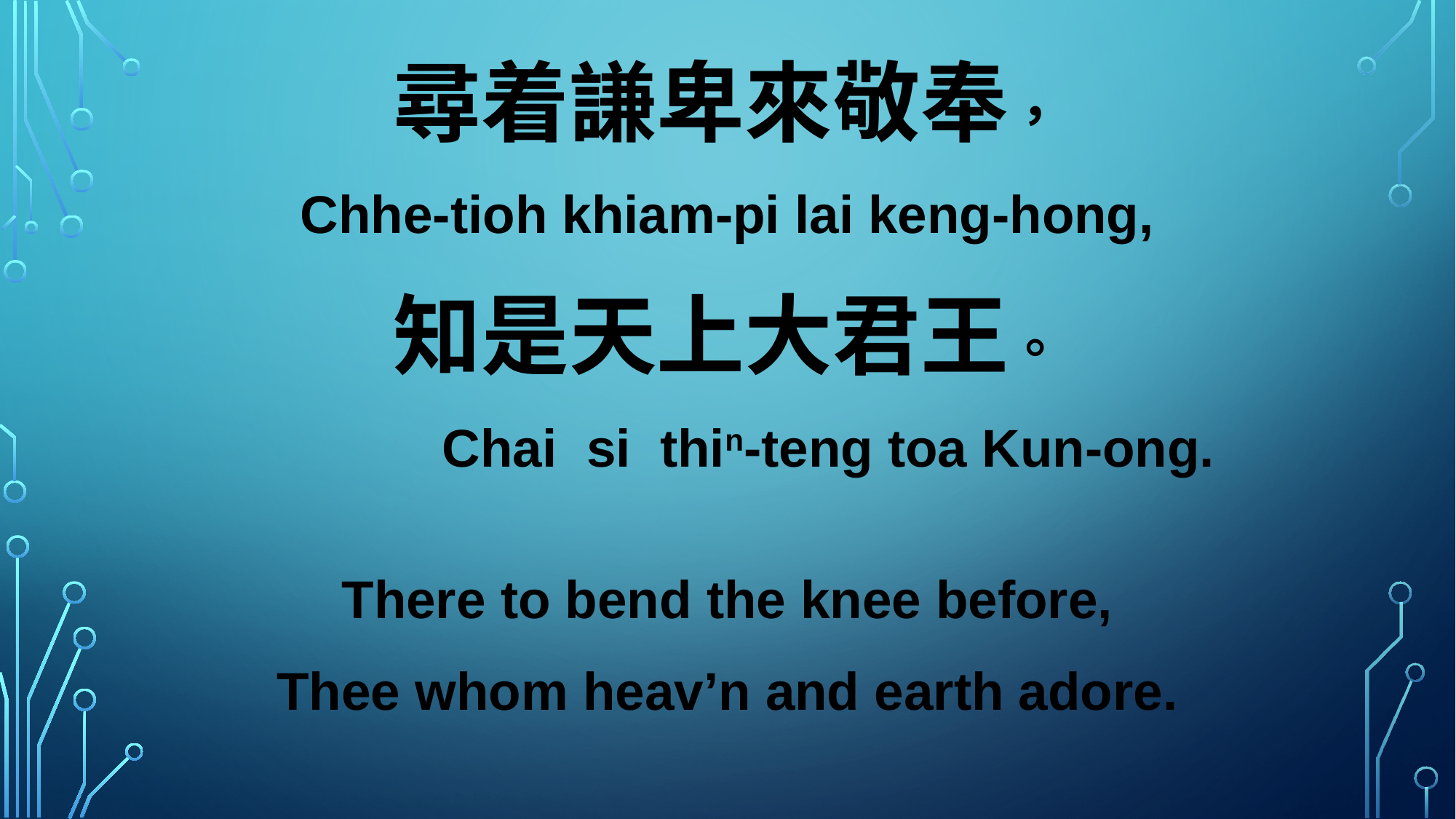

尋着謙卑來敬奉，
Chhe-tioh khiam-pi lai keng-hong,
知是天上大君王。
                Chai  si  thin-teng toa Kun-ong.

There to bend the knee before,
Thee whom heav’n and earth adore.